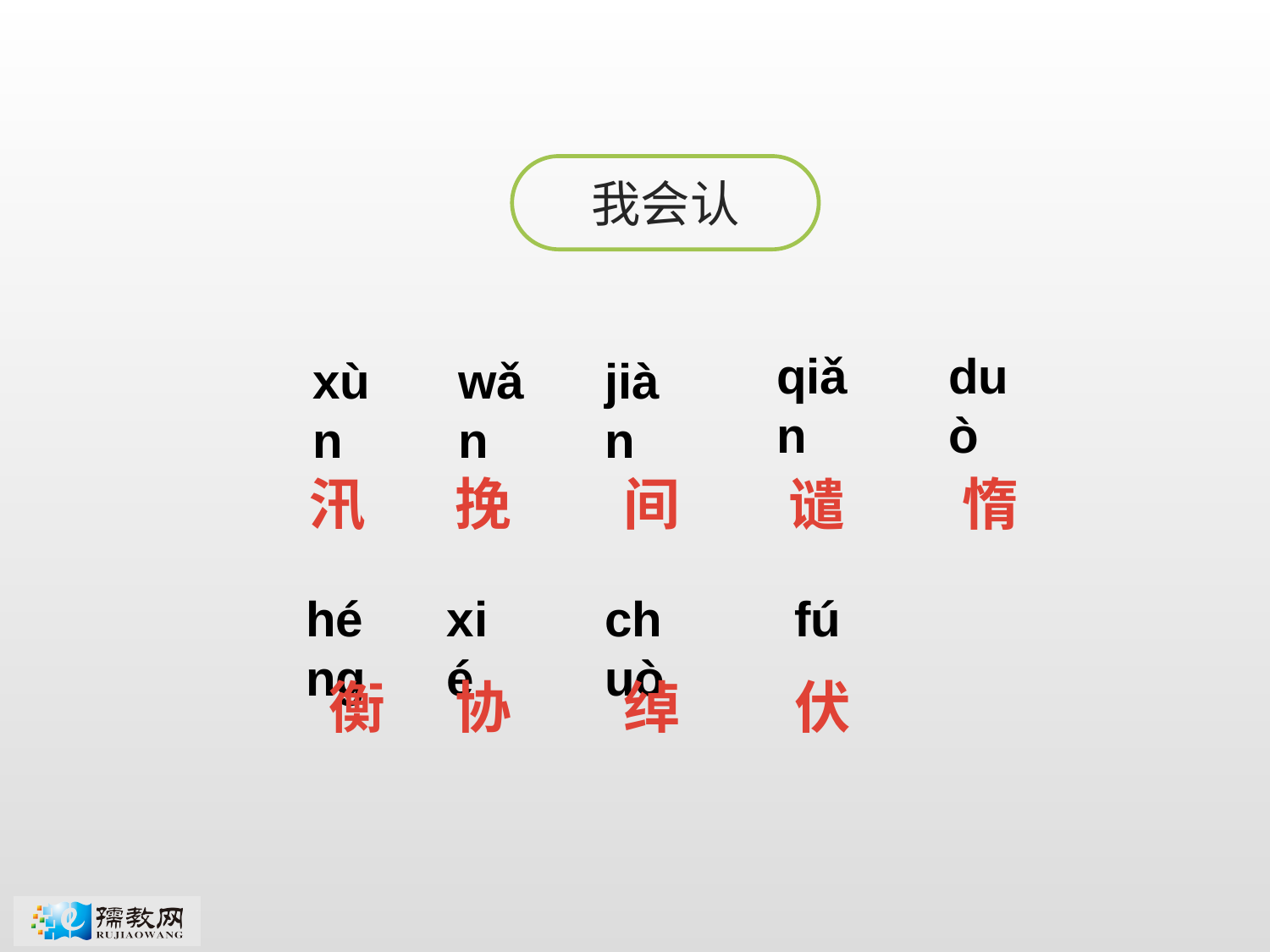

我会认
qiǎn

duò
xùn
wǎn
jiàn
谴
惰
汛
挽
间
héng
xié
chuò
fú

协
绰
伏
衡